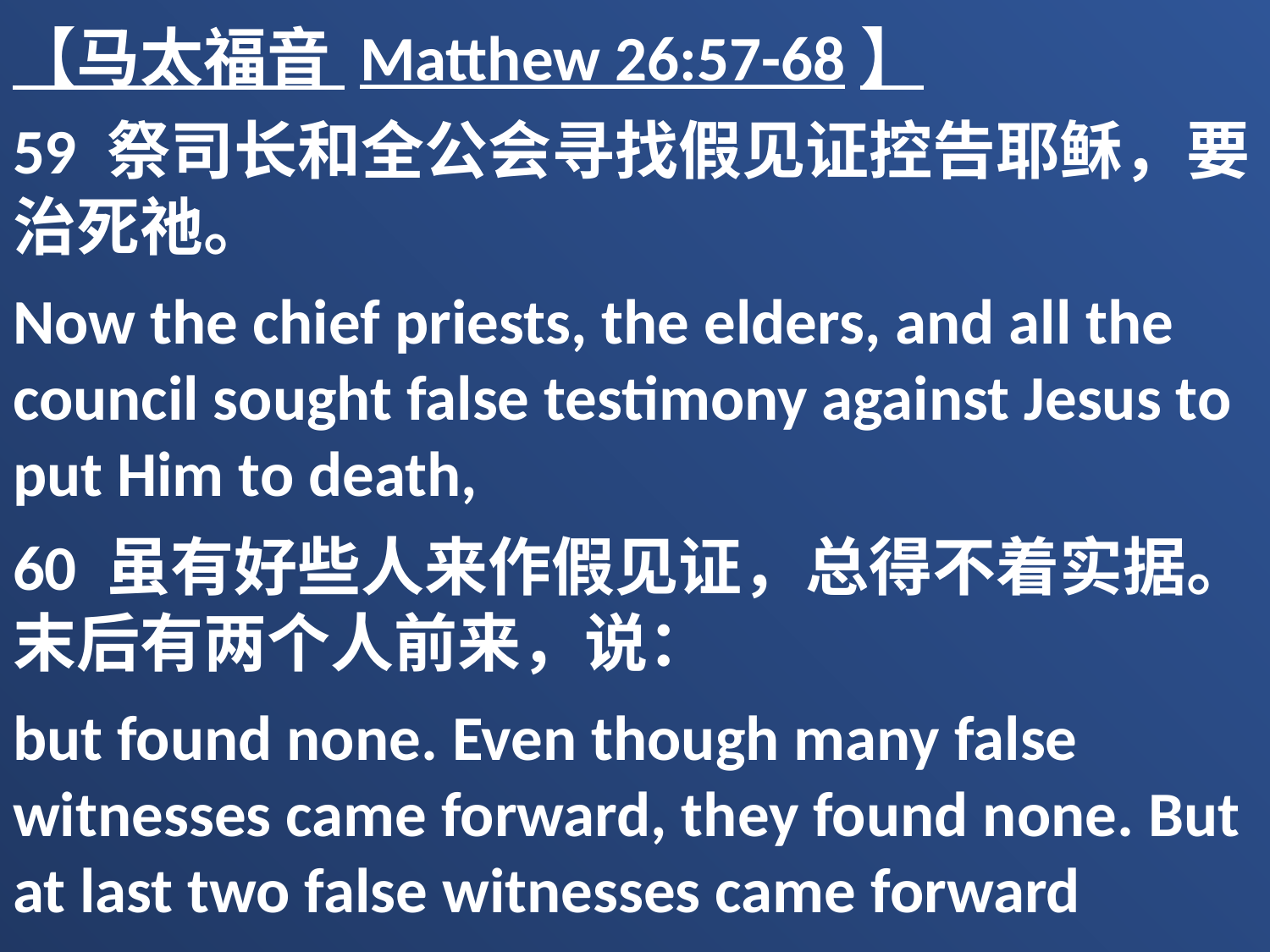

【马太福音 Matthew 26:57-68】
59 祭司长和全公会寻找假见证控告耶稣，要治死祂。
Now the chief priests, the elders, and all the council sought false testimony against Jesus to put Him to death,
60 虽有好些人来作假见证，总得不着实据。末后有两个人前来，说：
but found none. Even though many false witnesses came forward, they found none. But at last two false witnesses came forward